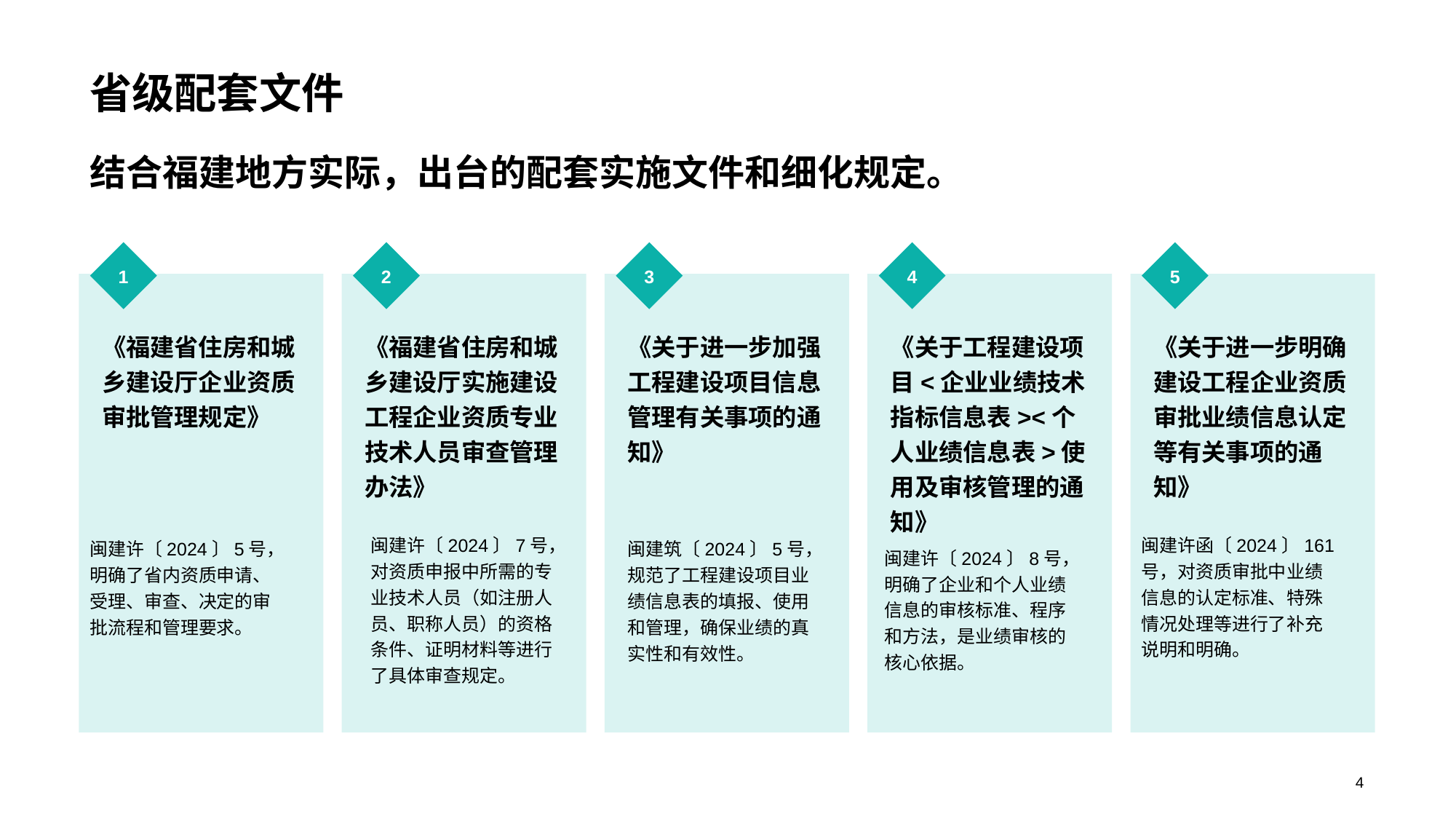

省级配套文件
结合福建地方实际，出台的配套实施文件和细化规定。
1

《福建省住房和城乡建设厅企业资质审批管理规定》
闽建许〔2024〕5号，明确了省内资质申请、受理、审查、决定的审批流程和管理要求。
2

《福建省住房和城乡建设厅实施建设工程企业资质专业技术人员审查管理办法》
闽建许〔2024〕7号，对资质申报中所需的专业技术人员（如注册人员、职称人员）的资格条件、证明材料等进行了具体审查规定。
3

《关于进一步加强工程建设项目信息管理有关事项的通知》
闽建筑〔2024〕5号，规范了工程建设项目业绩信息表的填报、使用和管理，确保业绩的真实性和有效性。
4

《关于工程建设项目<企业业绩技术指标信息表><个人业绩信息表>使用及审核管理的通知》
闽建许〔2024〕8号，明确了企业和个人业绩信息的审核标准、程序和方法，是业绩审核的核心依据。
5

《关于进一步明确建设工程企业资质审批业绩信息认定等有关事项的通知》
闽建许函〔2024〕161号，对资质审批中业绩信息的认定标准、特殊情况处理等进行了补充说明和明确。
4